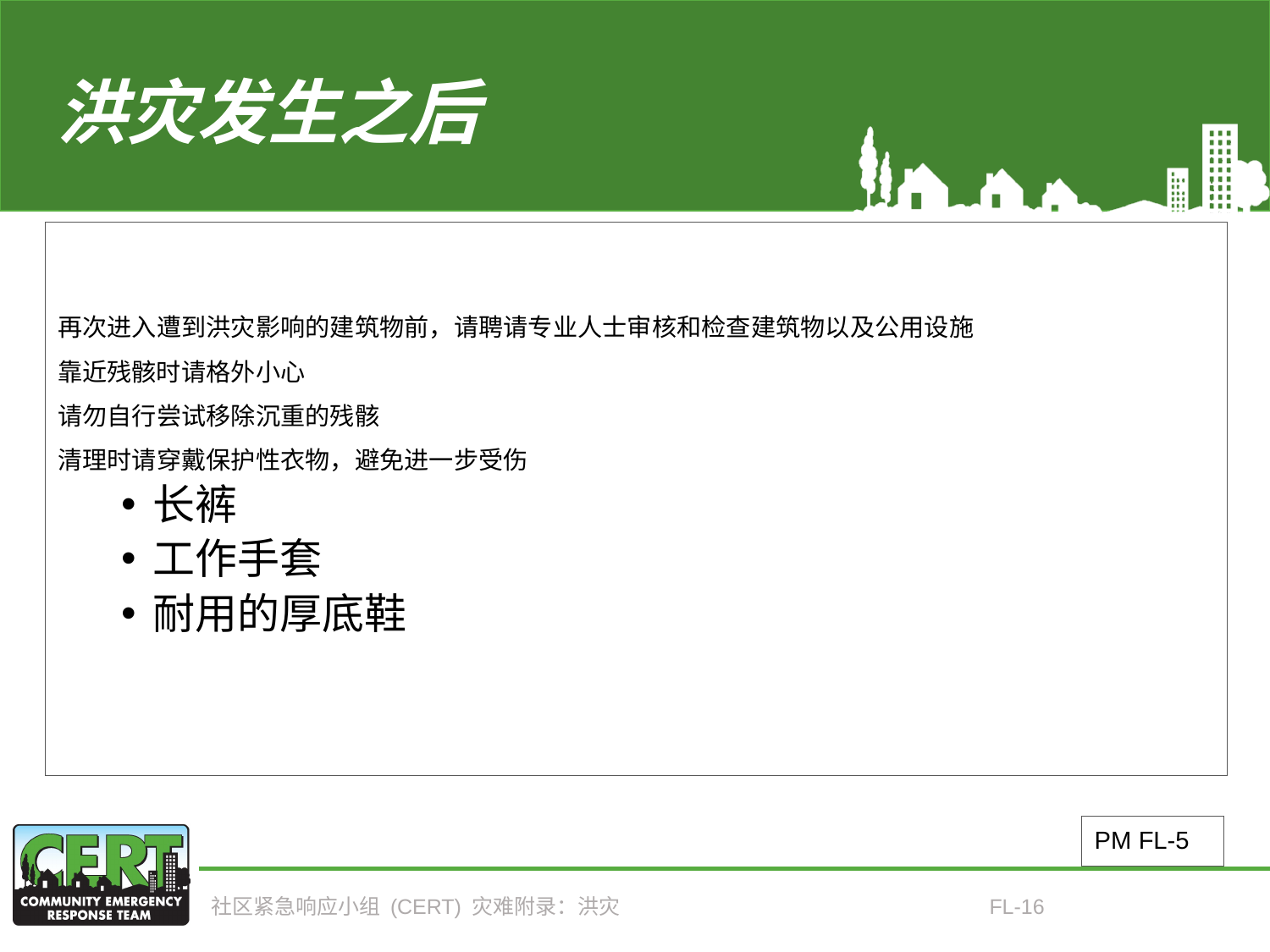

# 洪灾发生之后
再次进入遭到洪灾影响的建筑物前，请聘请专业人士审核和检查建筑物以及公用设施
靠近残骸时请格外小心
请勿自行尝试移除沉重的残骸
清理时请穿戴保护性衣物，避免进一步受伤
长裤
工作手套
耐用的厚底鞋

PM FL-5
社区紧急响应小组 (CERT) 灾难附录：洪灾
FL-16